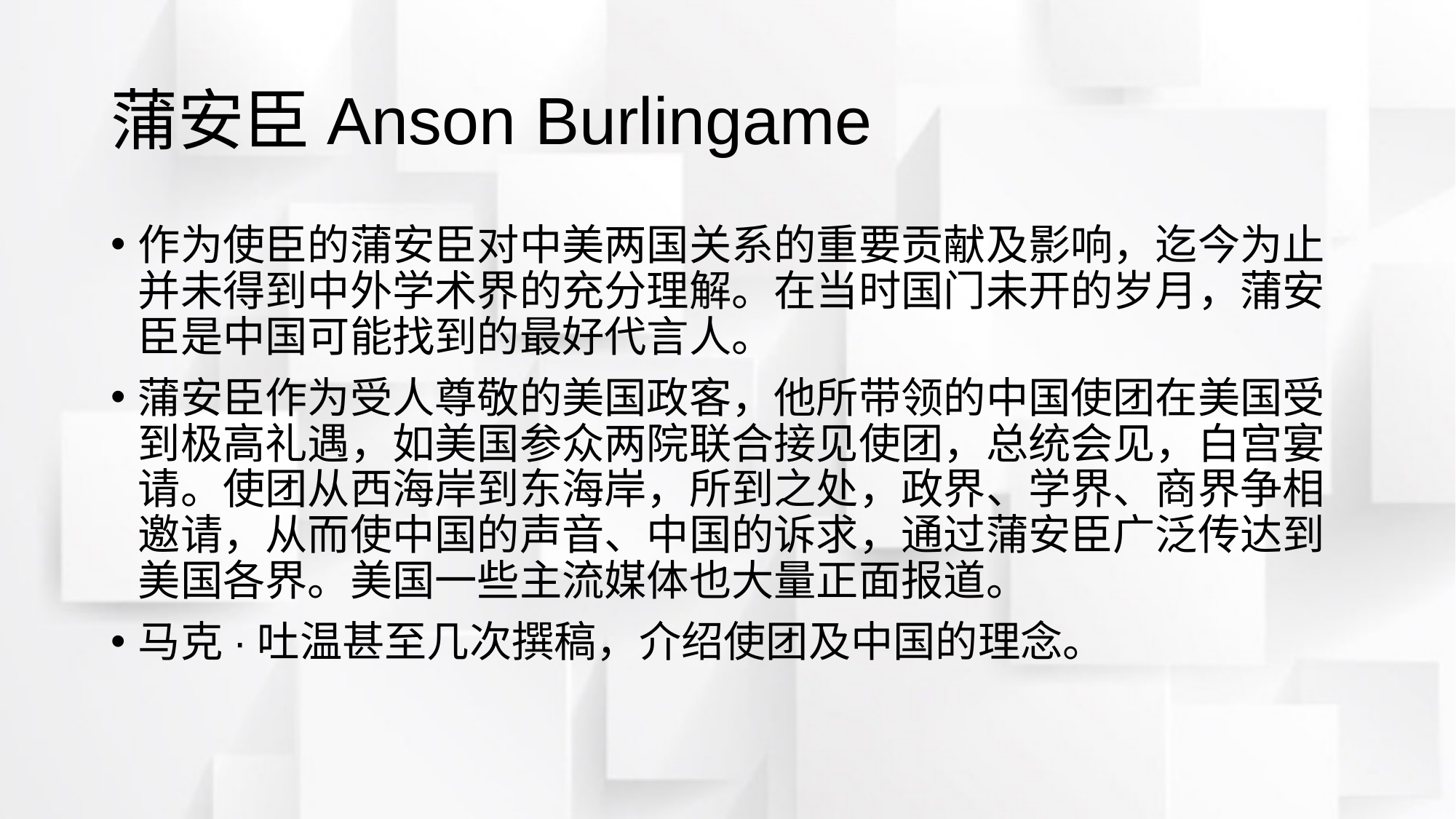

# 蒲安臣Anson Burlingame
作为使臣的蒲安臣对中美两国关系的重要贡献及影响，迄今为止并未得到中外学术界的充分理解。在当时国门未开的岁月，蒲安臣是中国可能找到的最好代言人。
蒲安臣作为受人尊敬的美国政客，他所带领的中国使团在美国受到极高礼遇，如美国参众两院联合接见使团，总统会见，白宫宴请。使团从西海岸到东海岸，所到之处，政界、学界、商界争相邀请，从而使中国的声音、中国的诉求，通过蒲安臣广泛传达到美国各界。美国一些主流媒体也大量正面报道。
马克·吐温甚至几次撰稿，介绍使团及中国的理念。